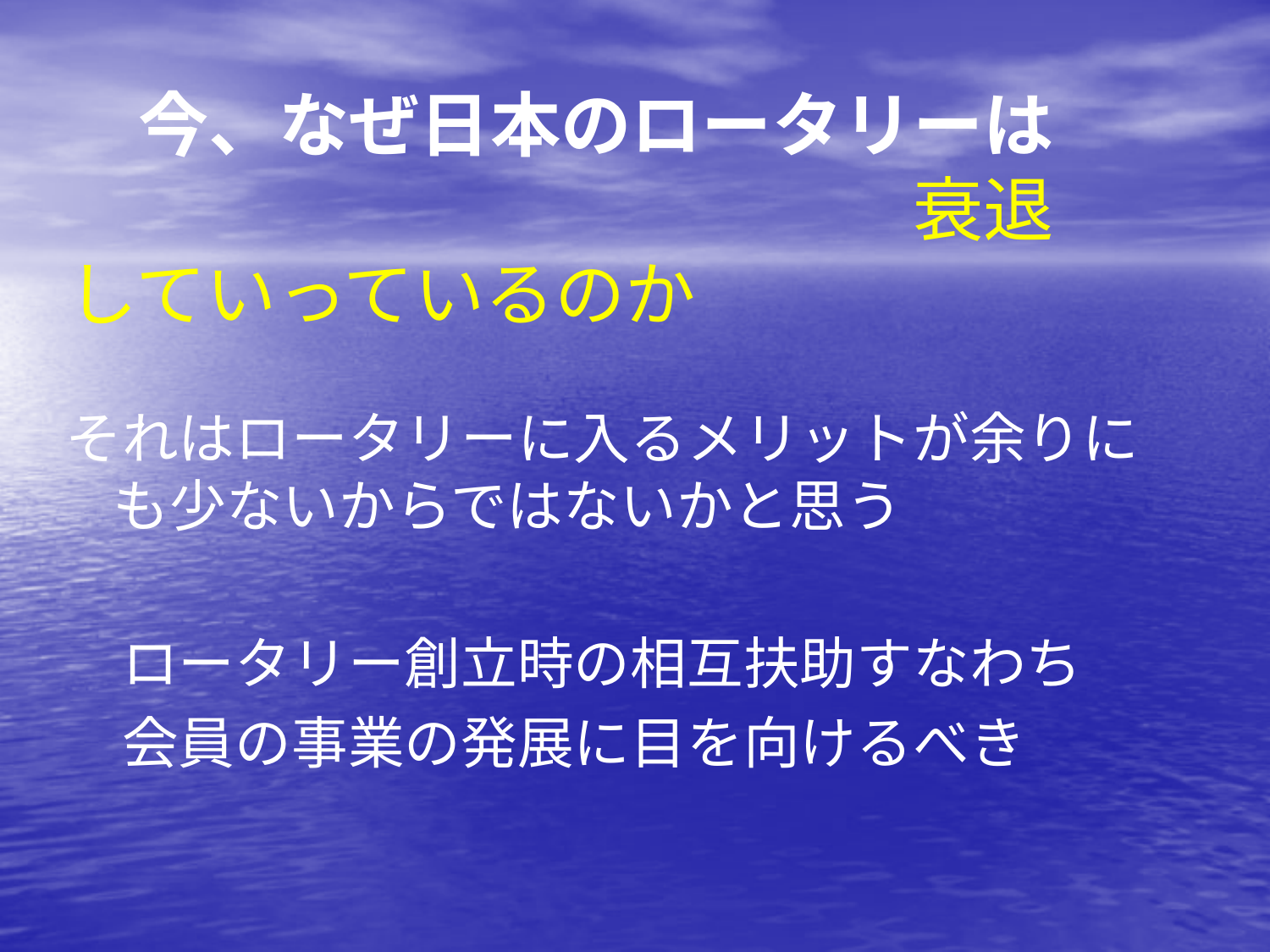

# 今、なぜ日本のロータリーは　　　　　　　　　　　　衰退していっているのか

それはロータリーに入るメリットが余りにも少ないからではないかと思う

　ロータリー創立時の相互扶助すなわち
　会員の事業の発展に目を向けるべき